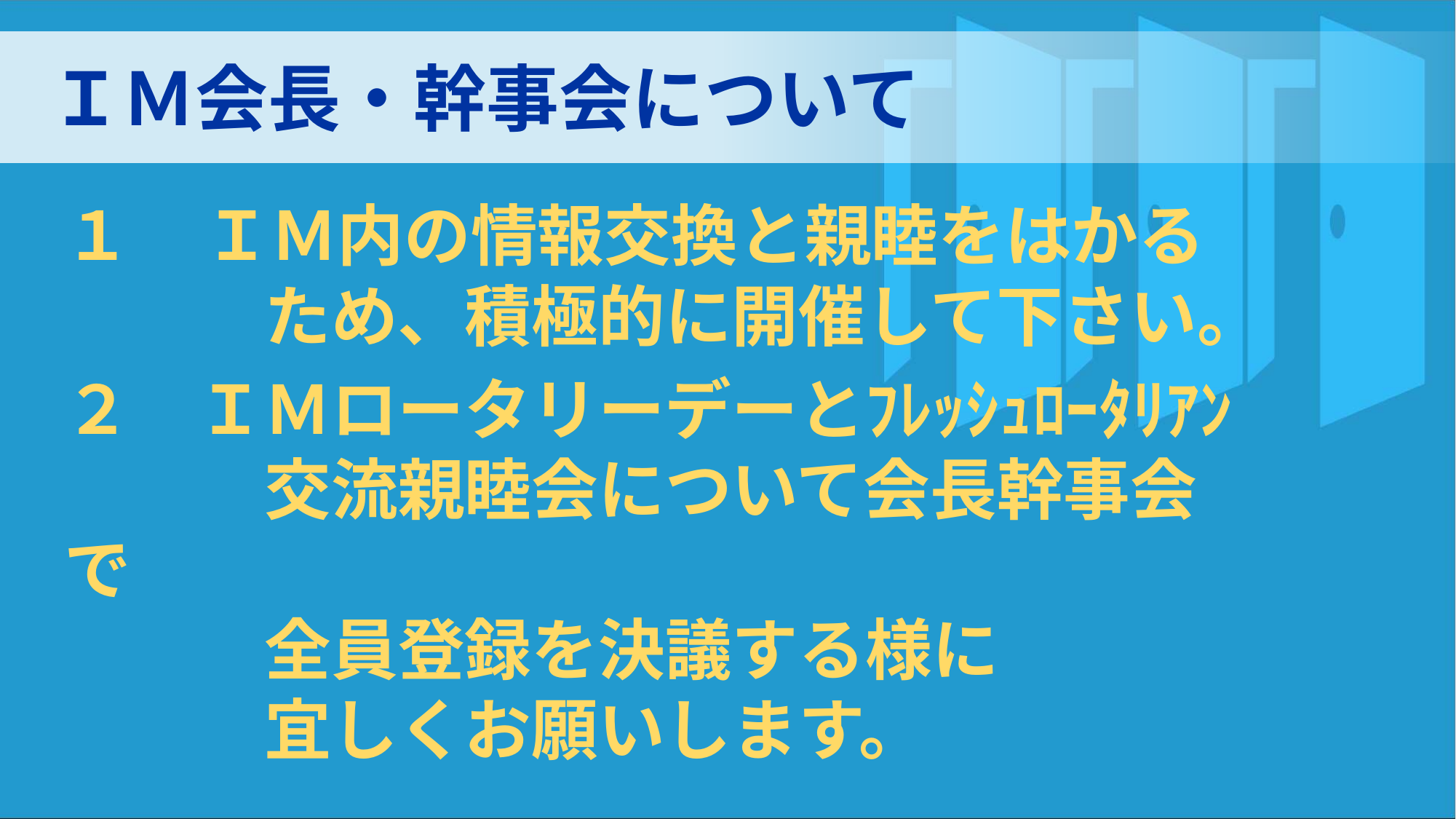

ＩＭ会長・幹事会について
１　ＩＭ内の情報交換と親睦をはかる
　　　ため、積極的に開催して下さい。

RIの柔軟性・多様性
２　ＩＭロータリーデーとﾌﾚｯｼｭﾛｰﾀﾘｱﾝ
　　　交流親睦会について会長幹事会で
　　　全員登録を決議する様に
　　　宜しくお願いします。

自らの地区・クラブ・委員会の
立ち位置を知る